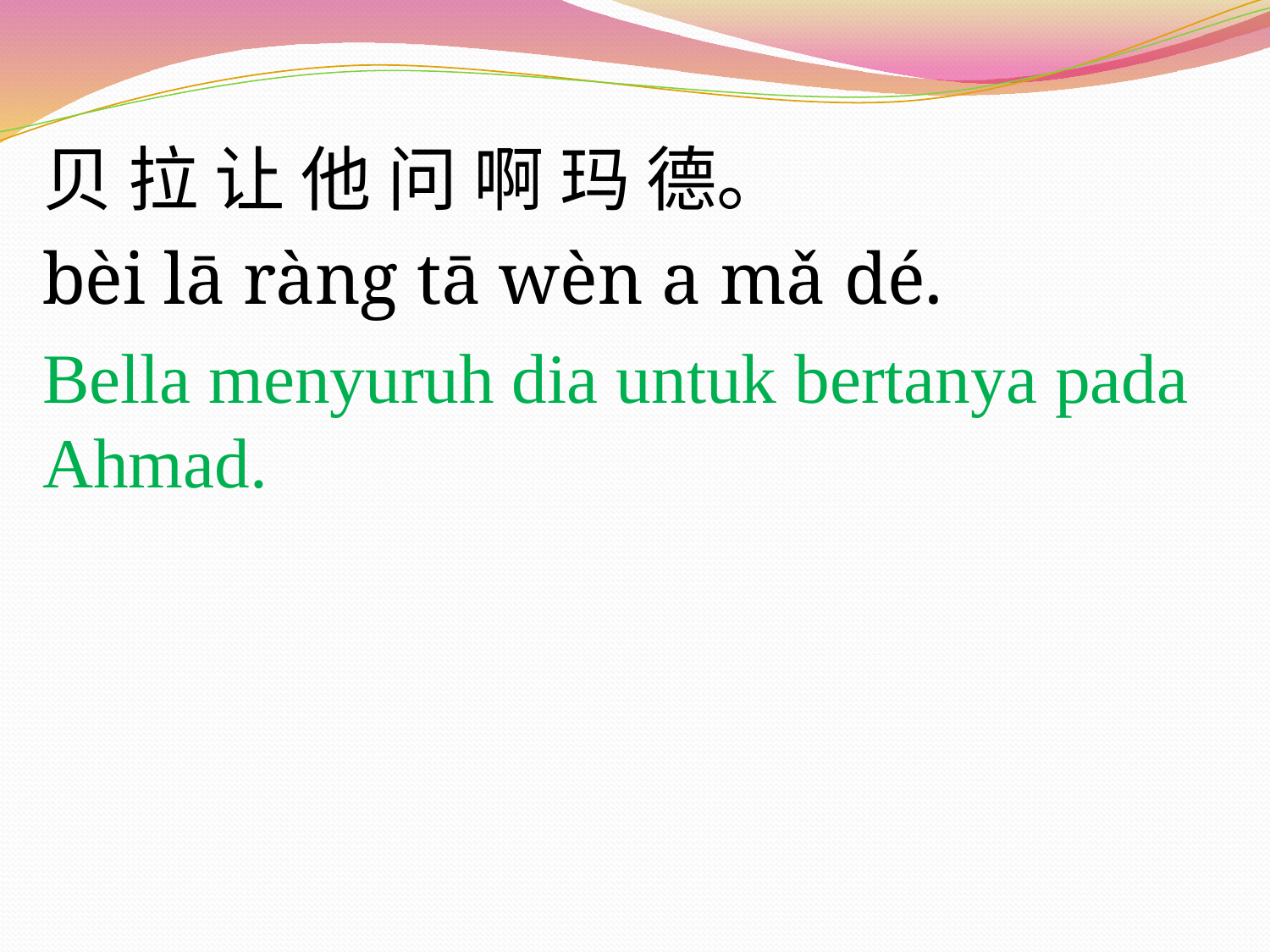

贝 拉 让 他 问 啊 玛 德。
bèi lā ràng tā wèn a mǎ dé.
Bella menyuruh dia untuk bertanya pada Ahmad.